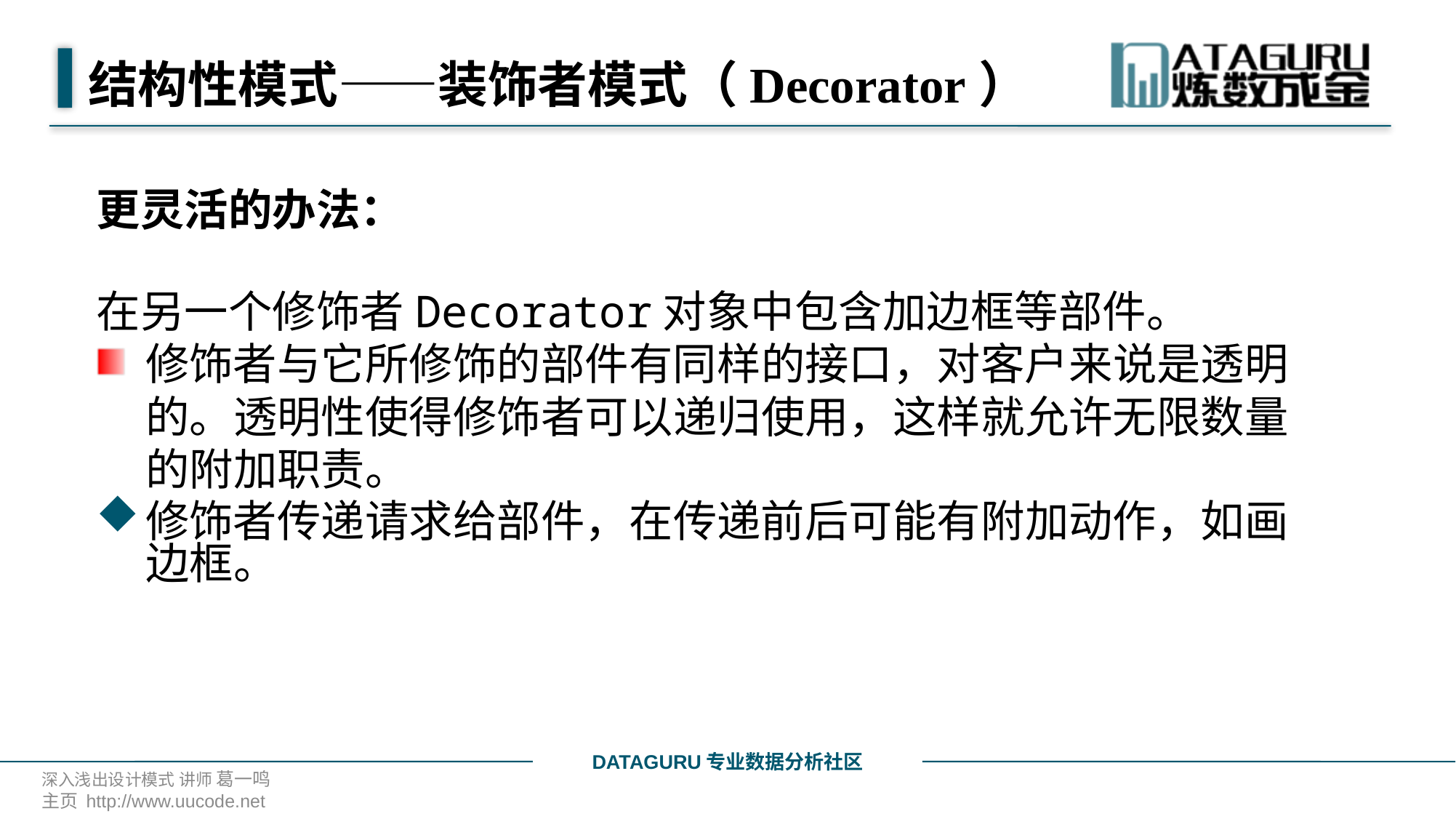

# 结构性模式——装饰者模式（Decorator）
更灵活的办法：

在另一个修饰者Decorator对象中包含加边框等部件。
修饰者与它所修饰的部件有同样的接口，对客户来说是透明的。透明性使得修饰者可以递归使用，这样就允许无限数量的附加职责。
修饰者传递请求给部件，在传递前后可能有附加动作，如画边框。